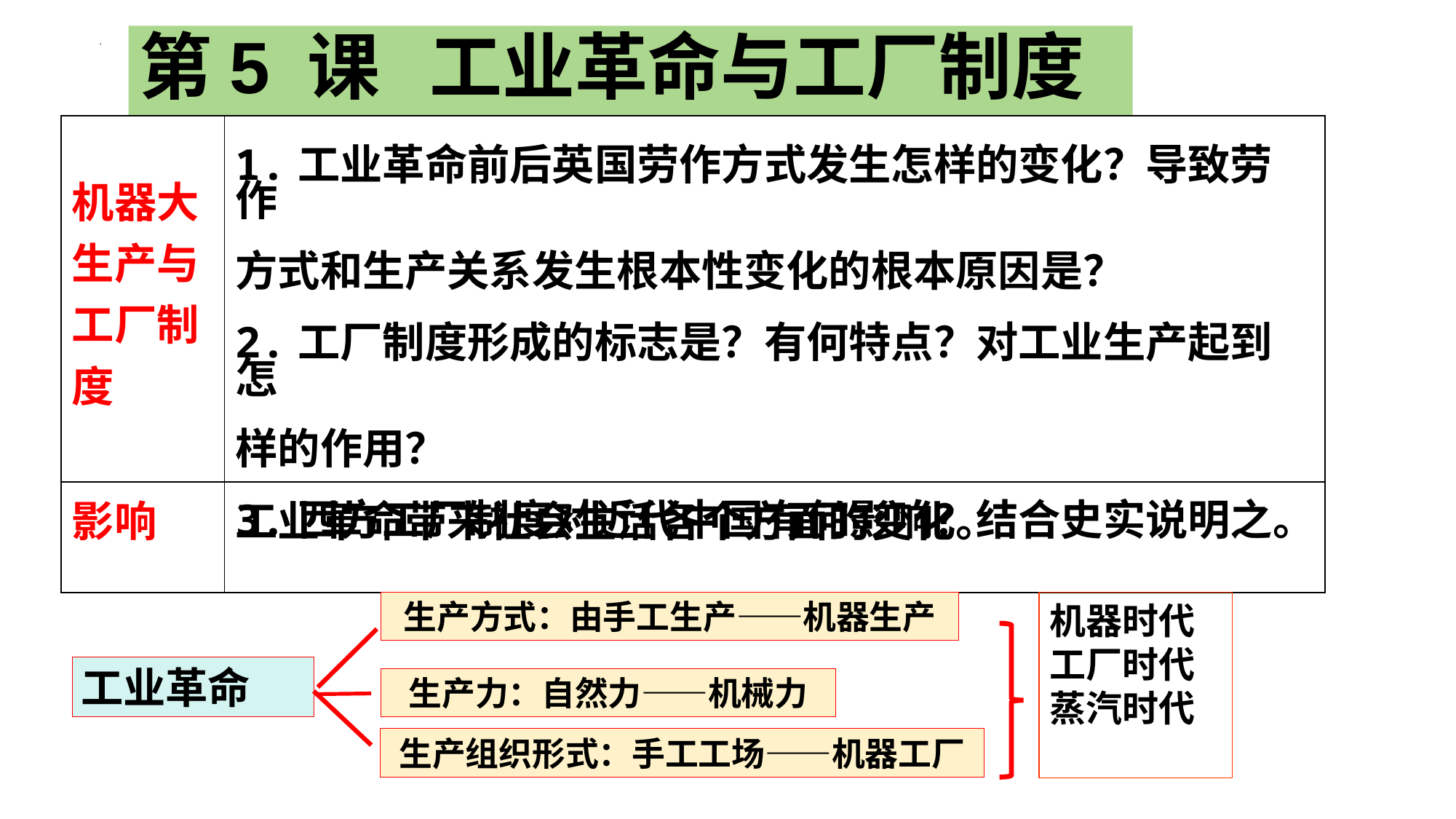

第5 课   工业革命与工厂制度
| 机器大生产与工厂制度 | 1.工业革命前后英国劳作方式发生怎样的变化？导致劳作 方式和生产关系发生根本性变化的根本原因是？ 2.工厂制度形成的标志是？有何特点？对工业生产起到怎 样的作用？ 3.西方工厂制度对近代中国有何影响？结合史实说明之。 |
| --- | --- |
| 影响 | 工业革命带来社会生活各个方面的变化。 |
生产方式：由手工生产——机器生产
机器时代
工厂时代
蒸汽时代

工业革命
生产力：自然力——机械力
生产组织形式：手工工场——机器工厂